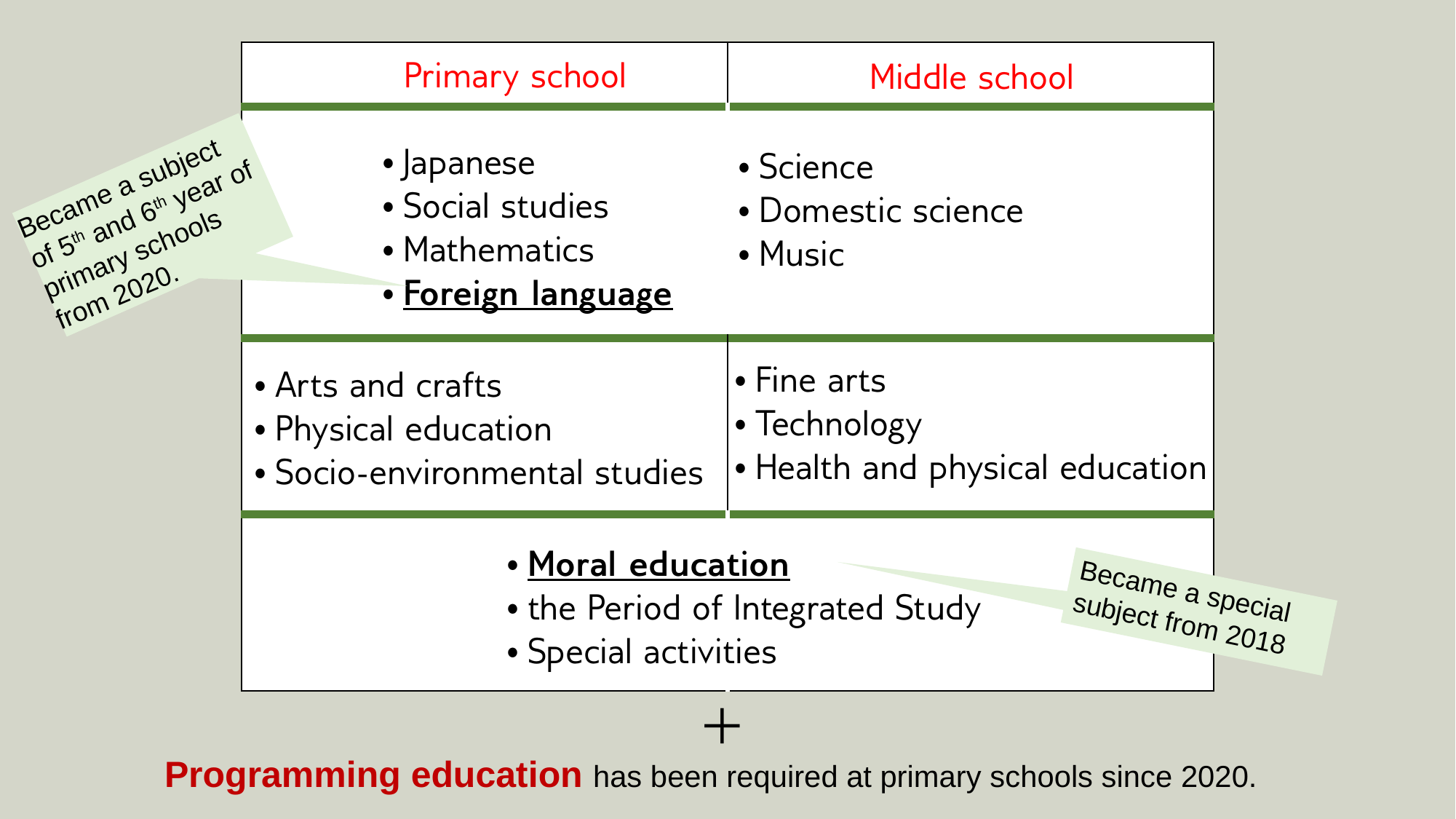

|  |  |
| --- | --- |
|  |  |
|  |  |
|  |  |
Primary school
Middle school
・Japanese
・Social studies
・Mathematics
・Foreign language
・Science
・Domestic science
・Music
Became a subject of 5th and 6th year of primary schools from 2020.

・Fine arts
・Technology
・Health and physical education
・Arts and crafts
・Physical education
・Socio-environmental studies
・Moral education
・the Period of Integrated Study
・Special activities

Became a special subject from 2018
＋
Programming education has been required at primary schools since 2020.